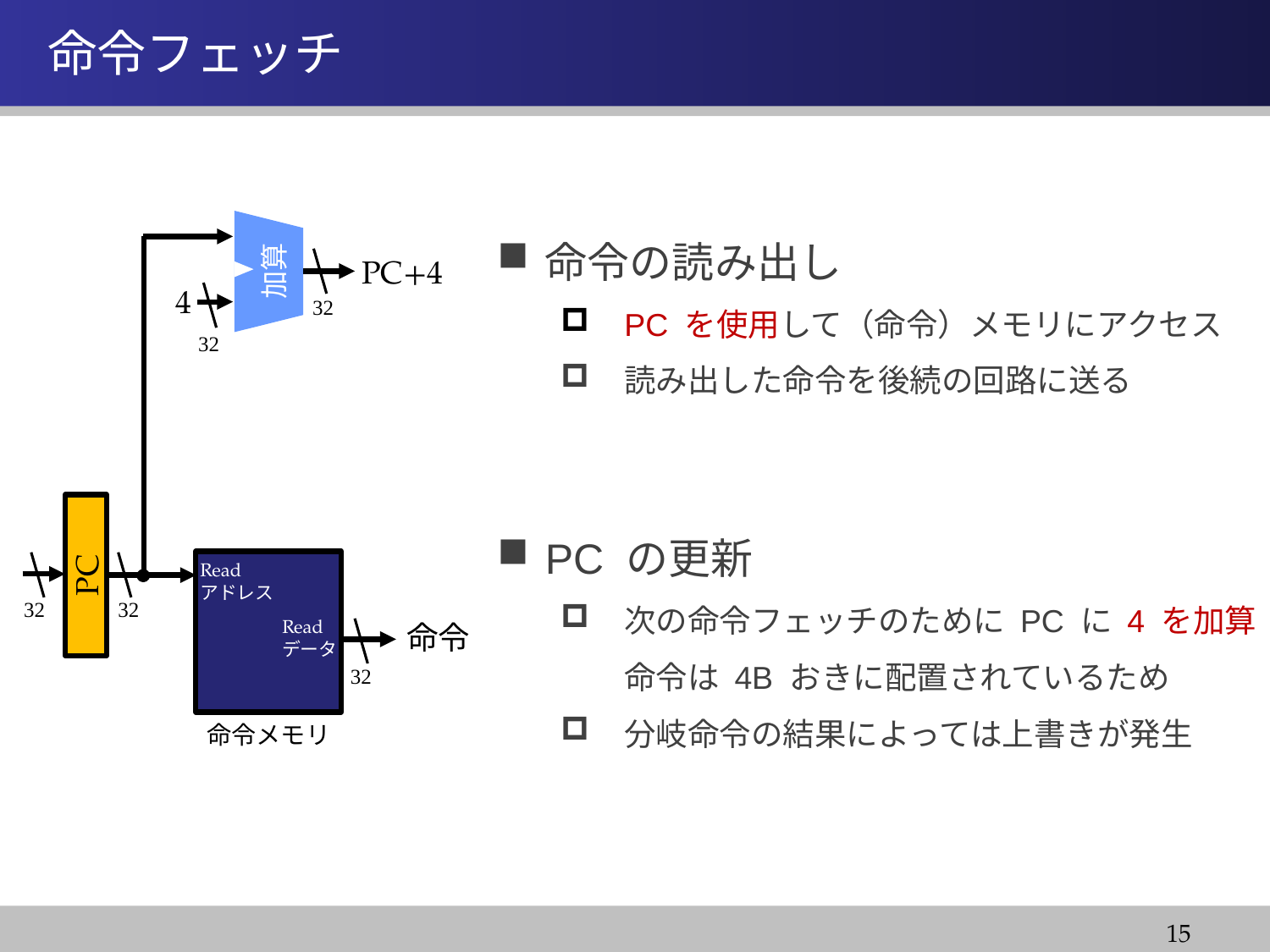

情報システム基盤学基礎１
# 命令フェッチ
命令の読み出し
PC を使用して（命令）メモリにアクセス
読み出した命令を後続の回路に送る

PC の更新
次の命令フェッチのために PC に 4 を加算
命令は 4B おきに配置されているため
分岐命令の結果によっては上書きが発生

PC+4
加算
4
32
32

Read
アドレス
PC

32
32
Read
データ
命令
32
命令メモリ
15